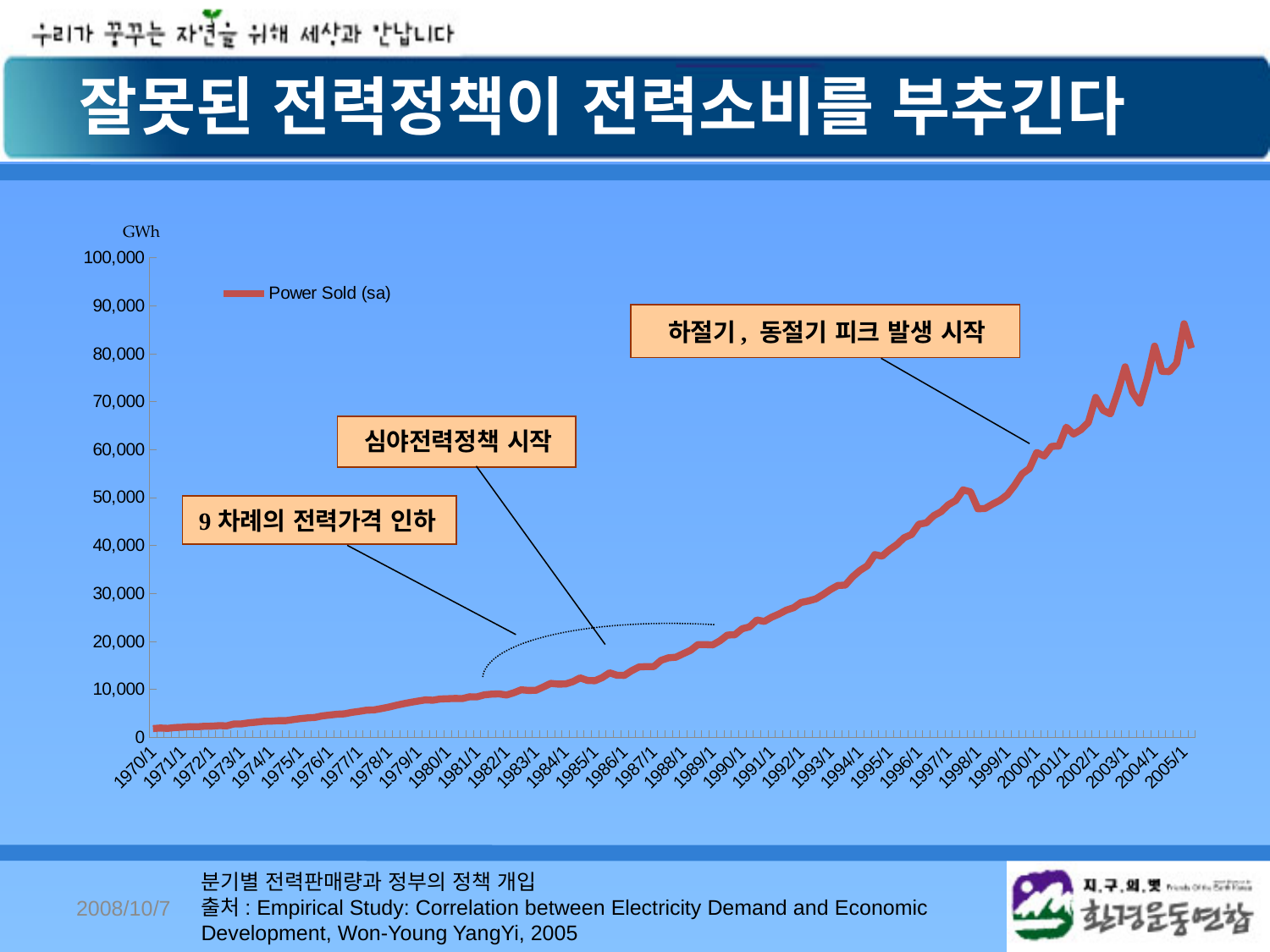

잘못된 전력정책이 전력소비를 부추긴다

### Chart

| Category | Power Sold (sa) |
|---|---|
| 1970/1 | 1843.1461248699998 |
| 1970/2 | 1951.8032065799937 |
| 1970/3 | 1884.14047778 |
| 1970/4 | 2059.6683884999884 |
| 1971/1 | 2105.5808380099998 |
| 1971/2 | 2247.56165823 |
| 1971/3 | 2208.69071995 |
| 1971/4 | 2318.3755236200022 |
| 1972/1 | 2337.499886840001 |
| 1972/2 | 2457.226040049991 |
| 1972/3 | 2403.032182330009 |
| 1972/4 | 2792.838416220008 |
| 1973/1 | 2806.423928540002 |
| 1973/2 | 3033.5498722 |
| 1973/3 | 3170.680958729991 |
| 1973/4 | 3345.2131101200002 |
| 1974/1 | 3376.0496624899997 |
| 1974/2 | 3479.213292480001 |
| 1974/3 | 3479.683883919991 |
| 1974/4 | 3707.80264699 |
| 1975/1 | 3906.005032830014 |
| 1975/2 | 4069.71732437 |
| 1975/3 | 4165.70924612 |
| 1975/4 | 4480.927444620001 |
| 1976/1 | 4657.7075638900005 |
| 1976/2 | 4830.383753089999 |
| 1976/3 | 4911.98046166 |
| 1976/4 | 5212.099733839999 |
| 1977/1 | 5422.63354949 |
| 1977/2 | 5669.04128036 |
| 1977/3 | 5728.214603660003 |
| 1977/4 | 6003.20417792 |
| 1978/1 | 6303.5190595 |
| 1978/2 | 6676.84833306 |
| 1978/3 | 7016.69849924 |
| 1978/4 | 7306.728546 |
| 1979/1 | 7568.9019399300005 |
| 1979/2 | 7821.393026070005 |
| 1979/3 | 7744.50727585 |
| 1979/4 | 8001.94154231 |
| 1980/1 | 8059.186946650018 |
| 1980/2 | 8115.125734900003 |
| 1980/3 | 8089.46337158 |
| 1980/4 | 8465.416873189968 |
| 1981/1 | 8455.8905828 |
| 1981/2 | 8866.676320929964 |
| 1981/3 | 9013.557025189968 |
| 1981/4 | 9071.73050646 |
| 1982/1 | 8831.233253930017 |
| 1982/2 | 9309.301126989945 |
| 1982/3 | 9922.10336182001 |
| 1982/4 | 9783.92427998 |
| 1983/1 | 9818.92358905 |
| 1983/2 | 10504.4893905 |
| 1983/3 | 11254.3140864 |
| 1983/4 | 11110.4226408 |
| 1984/1 | 11130.079965999987 |
| 1984/2 | 11611.5578414 |
| 1984/3 | 12402.872129099964 |
| 1984/4 | 11867.565530399987 |
| 1985/1 | 11806.510525 |
| 1985/2 | 12459.3312113 |
| 1985/3 | 13462.0330991 |
| 1985/4 | 12956.333010300004 |
| 1986/1 | 12919.315083899985 |
| 1986/2 | 13900.647227400004 |
| 1986/3 | 14685.4126048 |
| 1986/4 | 14754.2976559 |
| 1987/1 | 14754.3236982 |
| 1987/2 | 16066.1663014 |
| 1987/3 | 16589.9589361 |
| 1987/4 | 16710.0836427 |
| 1988/1 | 17441.7365359 |
| 1988/2 | 18146.604176999914 |
| 1988/3 | 19334.060384900025 |
| 1988/4 | 19336.1108945 |
| 1989/1 | 19269.624828700005 |
| 1989/2 | 20148.038082700074 |
| 1989/3 | 21324.116959699913 |
| 1989/4 | 21385.7905906 |
| 1990/1 | 22642.6229247 |
| 1990/2 | 23036.7473433 |
| 1990/3 | 24467.59011370003 |
| 1990/4 | 24172.6357913 |
| 1991/1 | 25048.2744619 |
| 1991/2 | 25713.7664793 |
| 1991/3 | 26521.779370999913 |
| 1991/4 | 27037.3927933 |
| 1992/1 | 28116.1159147 |
| 1992/2 | 28439.4034429 |
| 1992/3 | 28870.395943899992 |
| 1992/4 | 29780.287747200025 |
| 1993/1 | 30810.6490741 |
| 1993/2 | 31666.4117544 |
| 1993/3 | 31732.073977399887 |
| 1993/4 | 33485.093786399986 |
| 1994/1 | 34793.9604566 |
| 1994/2 | 35770.566706699996 |
| 1994/3 | 38097.7285777 |
| 1994/4 | 37768.24511999999 |
| 1995/1 | 39101.755069599996 |
| 1995/2 | 40171.492981999996 |
| 1995/3 | 41625.9978272 |
| 1995/4 | 42283.134119 |
| 1996/1 | 44432.8416261 |
| 1996/2 | 44716.2469976 |
| 1996/3 | 46200.795851699986 |
| 1996/4 | 47040.7483452 |
| 1997/1 | 48502.6140575 |
| 1997/2 | 49387.60993930001 |
| 1997/3 | 51595.71484730001 |
| 1997/4 | 51185.056853400216 |
| 1998/1 | 47642.0723237 |
| 1998/2 | 47728.5265701 |
| 1998/3 | 48625.2055948 |
| 1998/4 | 49415.0605467 |
| 1999/1 | 50573.6104759 |
| 1999/2 | 52552.8330948 |
| 1999/3 | 54922.84068330001 |
| 1999/4 | 56025.5772272 |
| 2000/1 | 59394.671841699994 |
| 2000/2 | 58656.39620990001 |
| 2000/3 | 60664.6591893 |
| 2000/4 | 60733.247991 |
| 2001/1 | 64669.81301370001 |
| 2001/2 | 63229.5106249 |
| 2001/3 | 64134.6260001 |
| 2001/4 | 65652.6790353 |
| 2002/1 | 70872.6303809 |
| 2002/2 | 68194.60627549962 |
| 2002/3 | 67434.54403129953 |
| 2002/4 | 71969.52815690037 |
| 2003/1 | 77250.40422359991 |
| 2003/2 | 71980.71960519998 |
| 2003/3 | 69668.49914139994 |
| 2003/4 | 74807.3156893 |
| 2004/1 | 81567.35353589988 |
| 2004/2 | 76304.6676534 |
| 2004/3 | 76241.1273991 |
| 2004/4 | 78022.67579720034 |
| 2005/1 | 86229.1298551 |
| 2005/2 | 81134.03853499997 |
분기별 전력판매량과 정부의 정책 개입
출처: Empirical Study: Correlation between Electricity Demand and Economic Development, Won-Young YangYi, 2005
2008/10/7